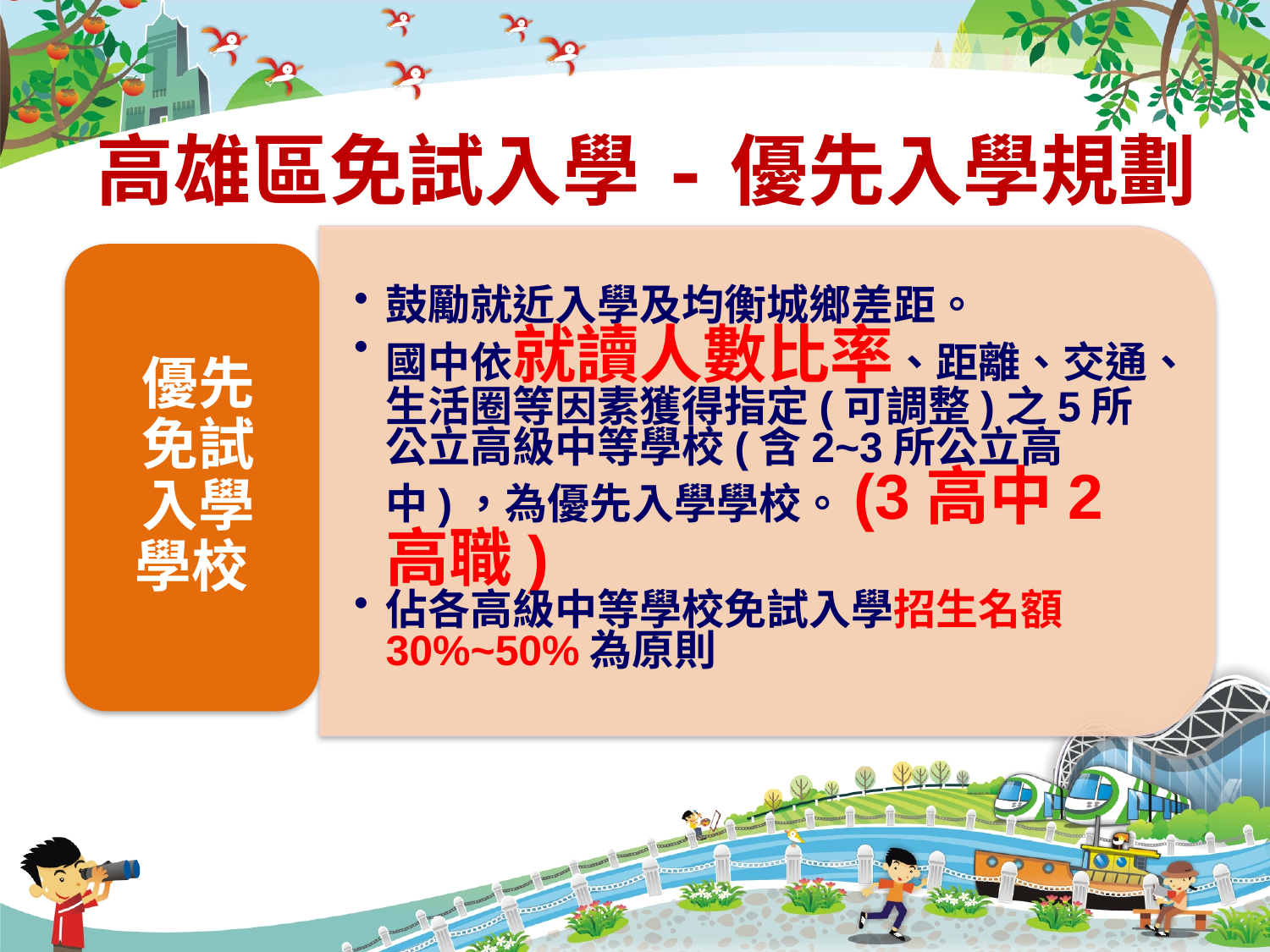

# 高雄區免試入學-優先入學規劃
鼓勵就近入學及均衡城鄉差距。
國中依就讀人數比率、距離、交通、生活圈等因素獲得指定(可調整)之5所公立高級中等學校(含2~3所公立高中)，為優先入學學校。(3高中2高職)
佔各高級中等學校免試入學招生名額30%~50%為原則
優先
免試
入學
學校